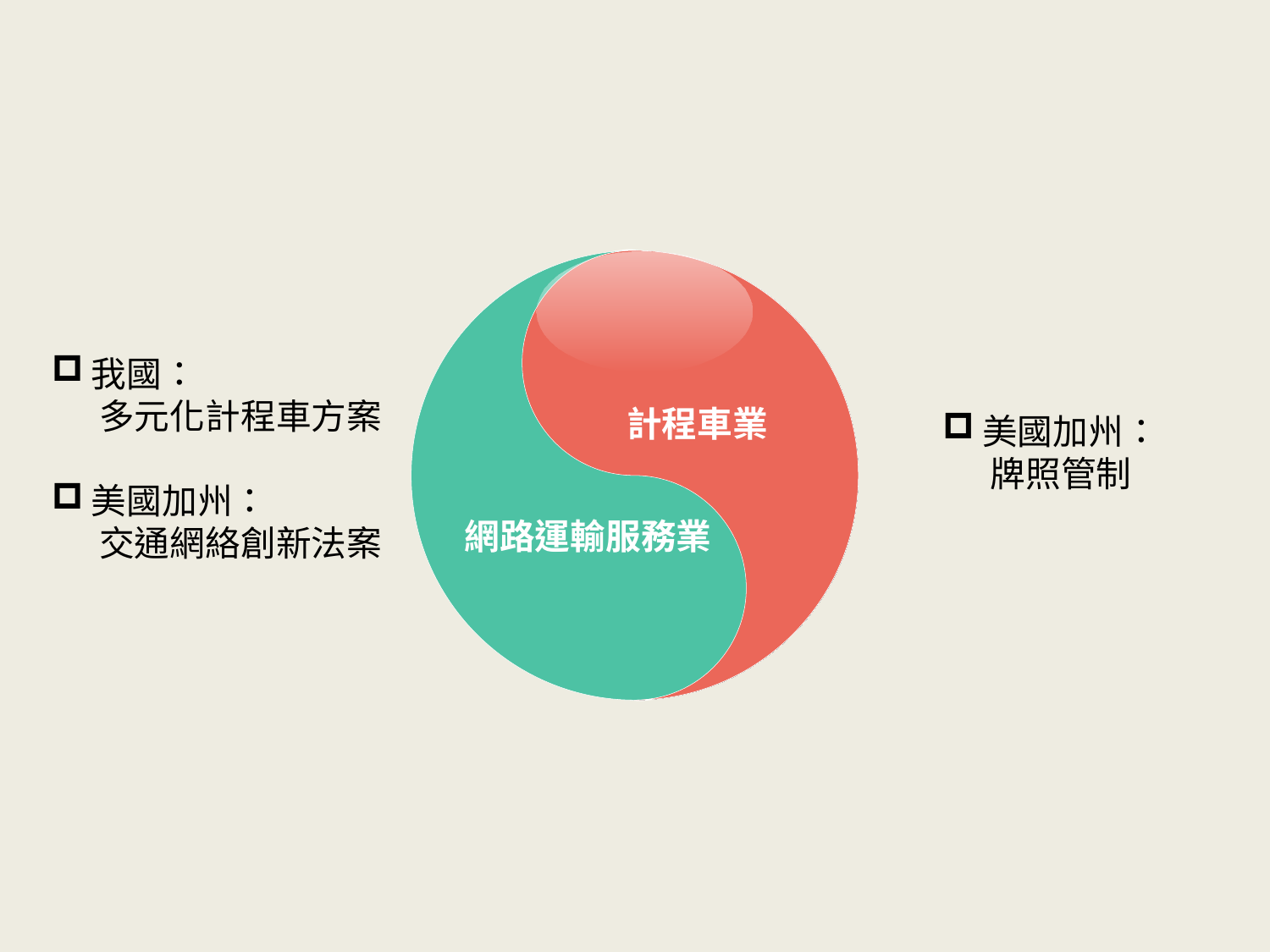

我國：
     多元化計程車方案

美國加州：
     交通網絡創新法案
計程車業
美國加州：
     牌照管制
網路運輸服務業